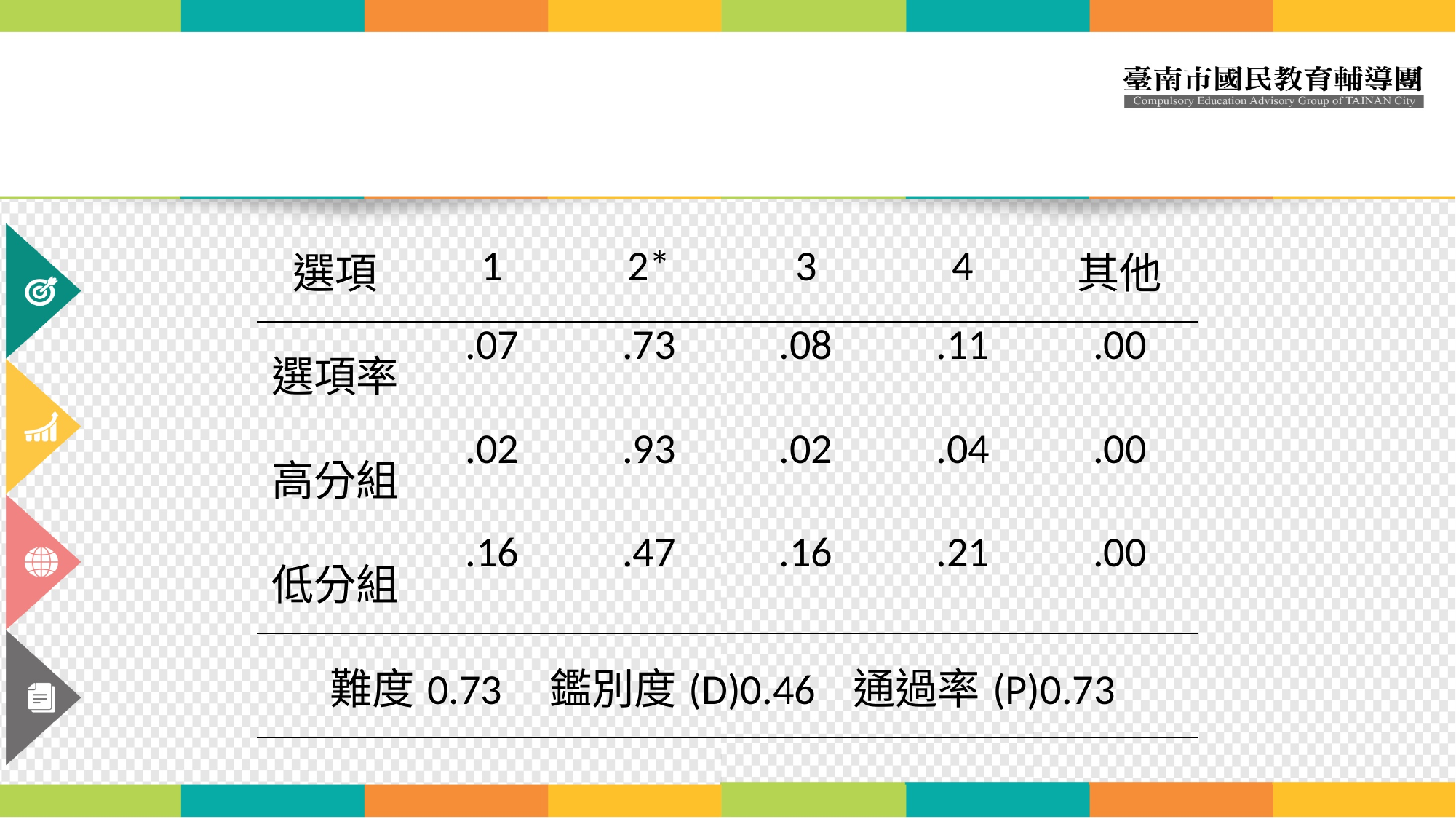

| 選項 | 1 | 2\* | 3 | 4 | 其他 |
| --- | --- | --- | --- | --- | --- |
| 選項率 | .07 | .73 | .08 | .11 | .00 |
| 高分組 | .02 | .93 | .02 | .04 | .00 |
| 低分組 | .16 | .47 | .16 | .21 | .00 |
| 難度0.73 鑑別度(D)0.46 通過率(P)0.73 |  |  |  |  |  |